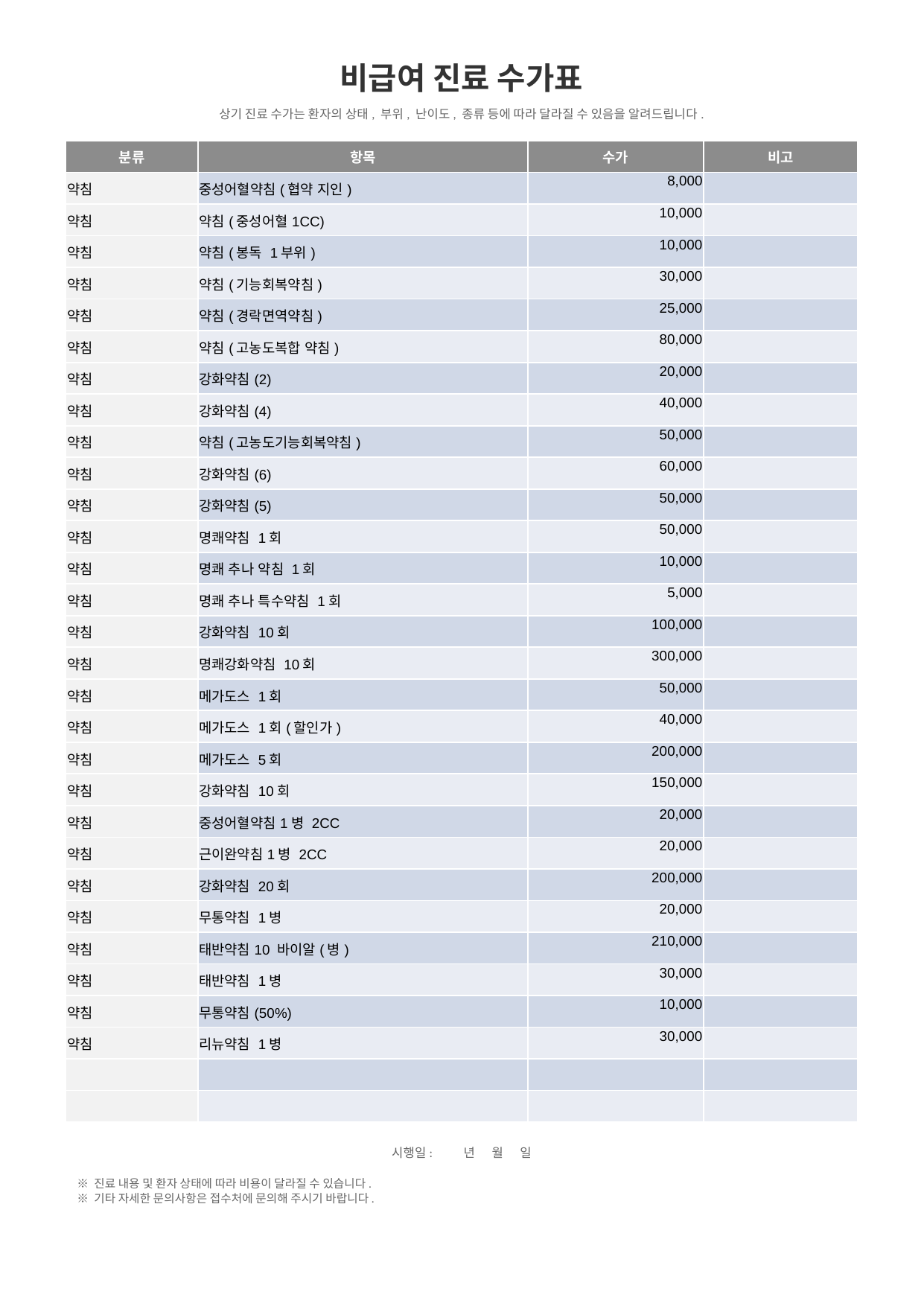

비급여 진료 수가표
상기 진료 수가는 환자의 상태, 부위, 난이도, 종류 등에 따라 달라질 수 있음을 알려드립니다.
| 분류 | 항목 | 수가 | 비고 |
| --- | --- | --- | --- |
| 약침 | 중성어혈약침(협약 지인) | 8,000 |  |
| 약침 | 약침(중성어혈1CC) | 10,000 |  |
| 약침 | 약침(봉독 1부위) | 10,000 |  |
| 약침 | 약침(기능회복약침) | 30,000 |  |
| 약침 | 약침(경락면역약침) | 25,000 |  |
| 약침 | 약침(고농도복합 약침) | 80,000 |  |
| 약침 | 강화약침(2) | 20,000 |  |
| 약침 | 강화약침(4) | 40,000 |  |
| 약침 | 약침(고농도기능회복약침) | 50,000 |  |
| 약침 | 강화약침(6) | 60,000 |  |
| 약침 | 강화약침(5) | 50,000 |  |
| 약침 | 명쾌약침 1회 | 50,000 |  |
| 약침 | 명쾌 추나 약침 1회 | 10,000 |  |
| 약침 | 명쾌 추나 특수약침 1회 | 5,000 |  |
| 약침 | 강화약침 10회 | 100,000 |  |
| 약침 | 명쾌강화약침 10회 | 300,000 |  |
| 약침 | 메가도스 1회 | 50,000 |  |
| 약침 | 메가도스 1회(할인가) | 40,000 |  |
| 약침 | 메가도스 5회 | 200,000 |  |
| 약침 | 강화약침 10회 | 150,000 |  |
| 약침 | 중성어혈약침1병 2CC | 20,000 |  |
| 약침 | 근이완약침1병 2CC | 20,000 |  |
| 약침 | 강화약침 20회 | 200,000 |  |
| 약침 | 무통약침 1병 | 20,000 |  |
| 약침 | 태반약침10 바이알(병) | 210,000 |  |
| 약침 | 태반약침 1병 | 30,000 |  |
| 약침 | 무통약침(50%) | 10,000 |  |
| 약침 | 리뉴약침 1병 | 30,000 |  |
|  |  |  |  |
|  |  |  |  |
시행일:          년      월      일
※ 진료 내용 및 환자 상태에 따라 비용이 달라질 수 있습니다.
※ 기타 자세한 문의사항은 접수처에 문의해 주시기 바랍니다.